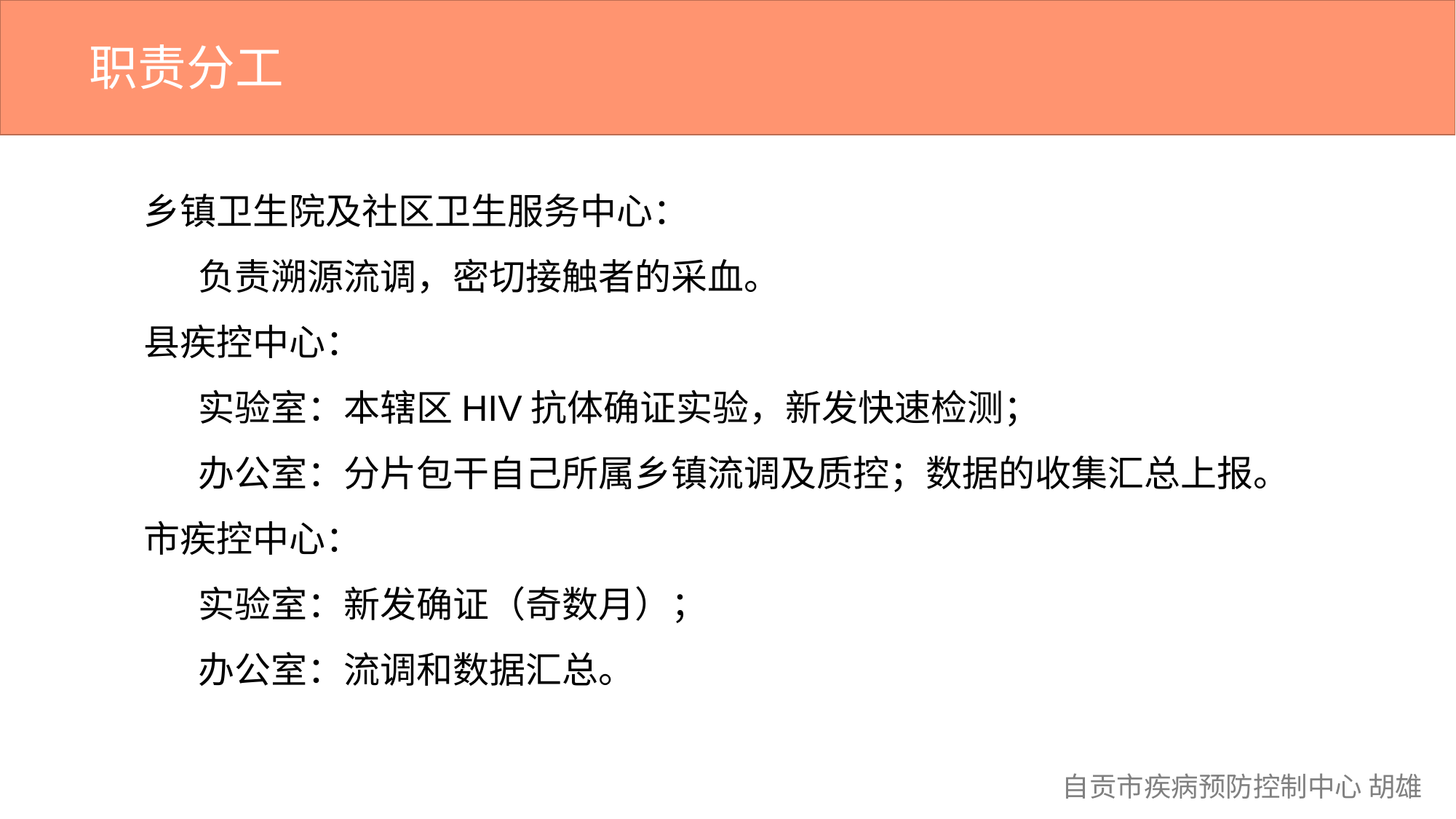

职责分工
乡镇卫生院及社区卫生服务中心：
负责溯源流调，密切接触者的采血。
县疾控中心：
实验室：本辖区HIV抗体确证实验，新发快速检测；
办公室：分片包干自己所属乡镇流调及质控；数据的收集汇总上报。
市疾控中心：
实验室：新发确证（奇数月）；
办公室：流调和数据汇总。